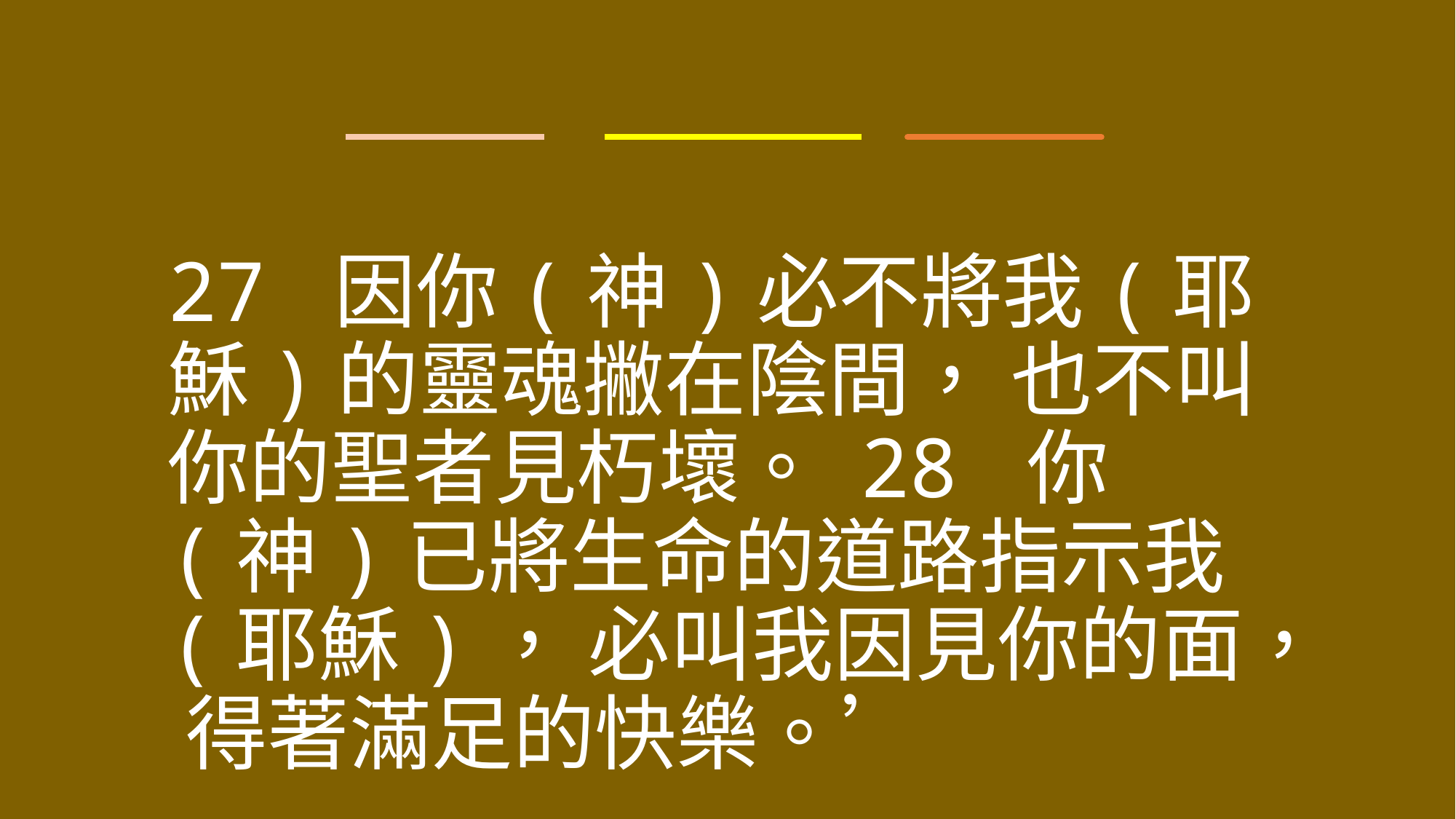

27 因你(神)必不將我(耶穌)的靈魂撇在陰間， 也不叫你的聖者見朽壞。 28 你(神)已將生命的道路指示我(耶穌)， 必叫我因見你的面， 得著滿足的快樂。’